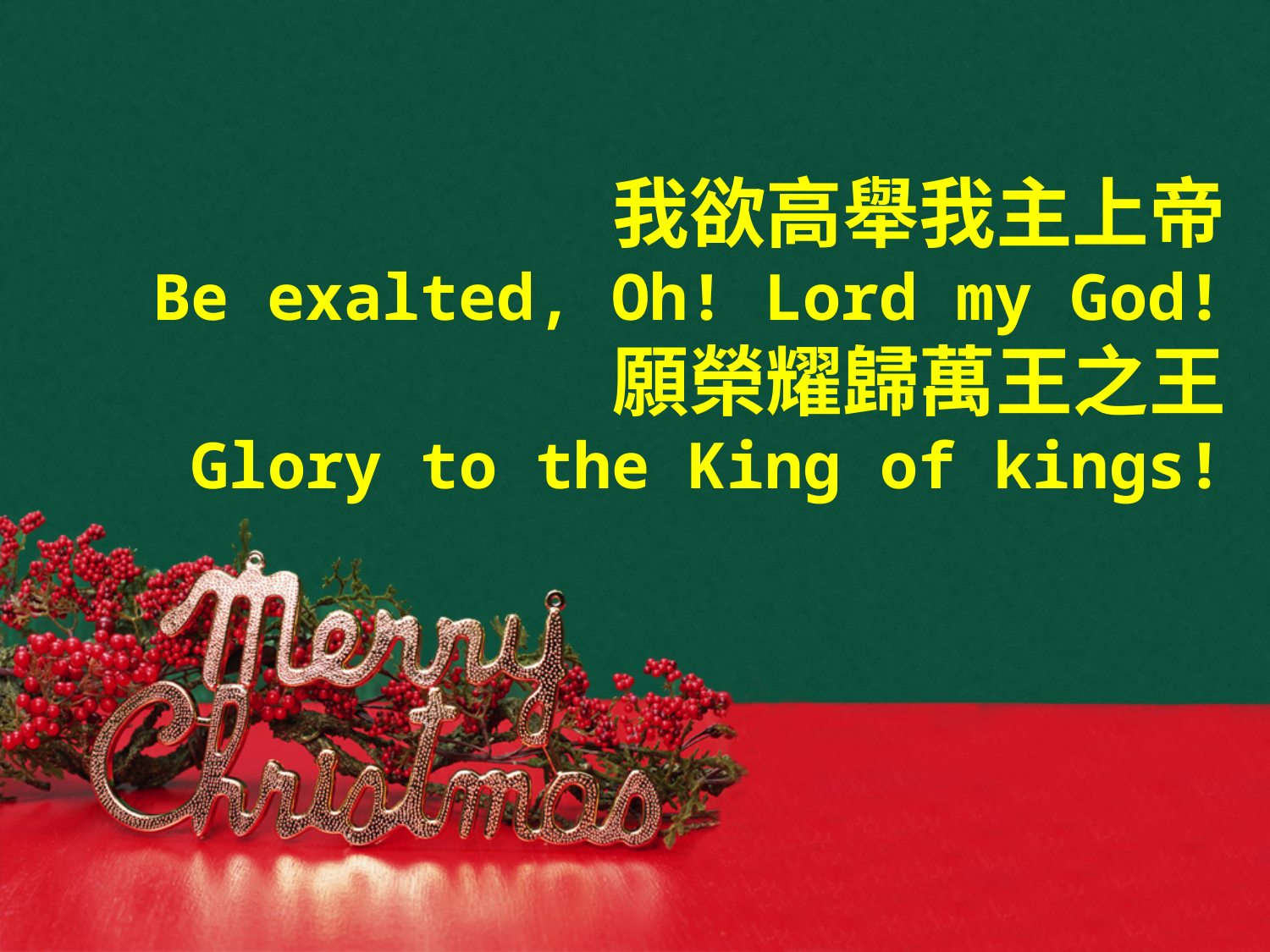

# 我欲高舉我主上帝 Be exalted, Oh! Lord my God! 願榮耀歸萬王之王 Glory to the King of kings!